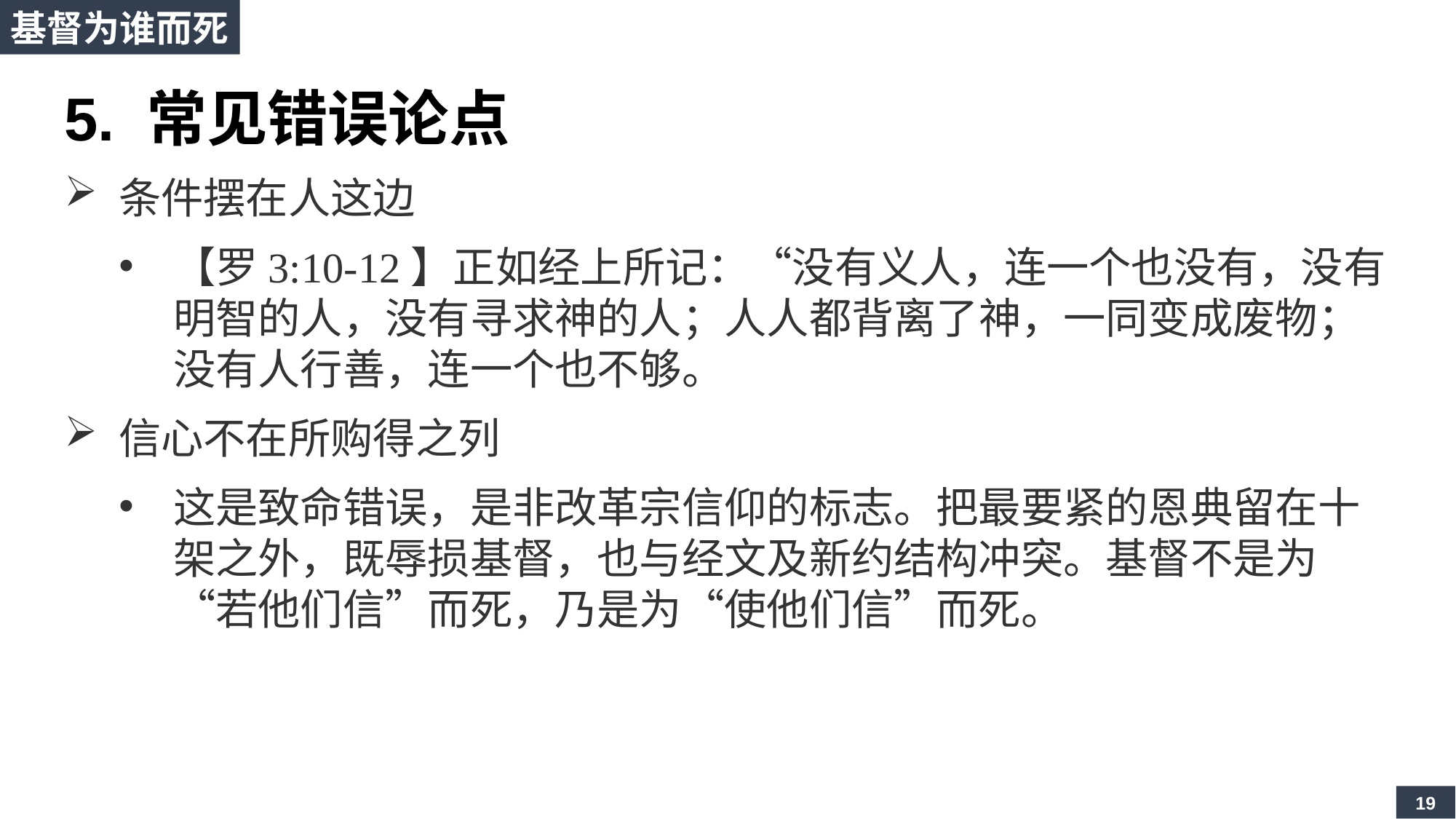

基督为谁而死
5. 常见错误论点
条件摆在人这边
【罗3:10-12】正如经上所记：“没有义人，连一个也没有，没有明智的人，没有寻求神的人；人人都背离了神，一同变成废物；没有人行善，连一个也不够。
信心不在所购得之列
这是致命错误，是非改革宗信仰的标志。把最要紧的恩典留在十架之外，既辱损基督，也与经文及新约结构冲突。基督不是为“若他们信”而死，乃是为“使他们信”而死。

19